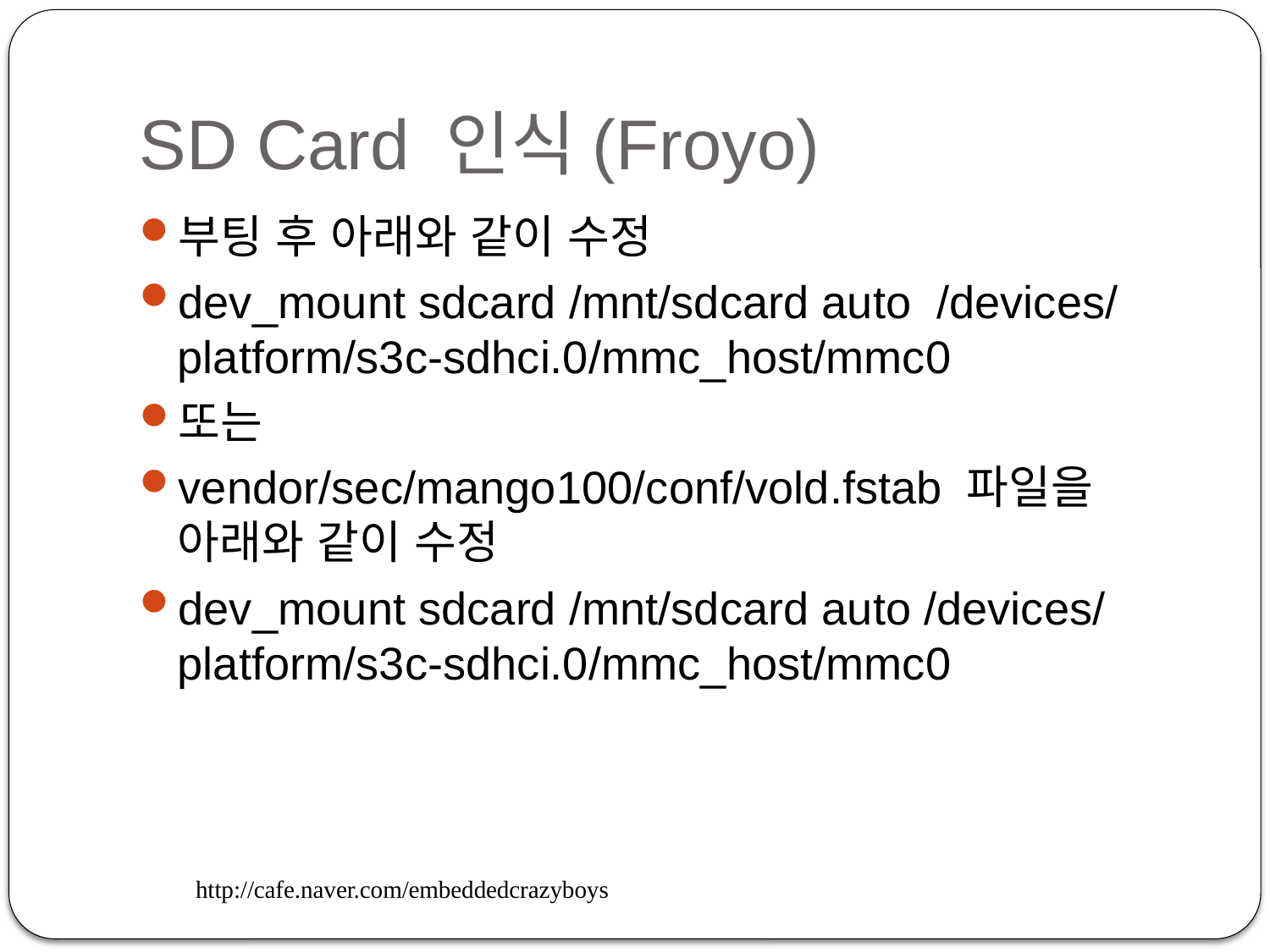

# SD Card 인식(Froyo)
부팅 후 아래와 같이 수정
dev_mount sdcard /mnt/sdcard auto  /devices/platform/s3c-sdhci.0/mmc_host/mmc0
또는
vendor/sec/mango100/conf/vold.fstab 파일을 아래와 같이 수정
dev_mount sdcard /mnt/sdcard auto /devices/platform/s3c-sdhci.0/mmc_host/mmc0
http://cafe.naver.com/embeddedcrazyboys